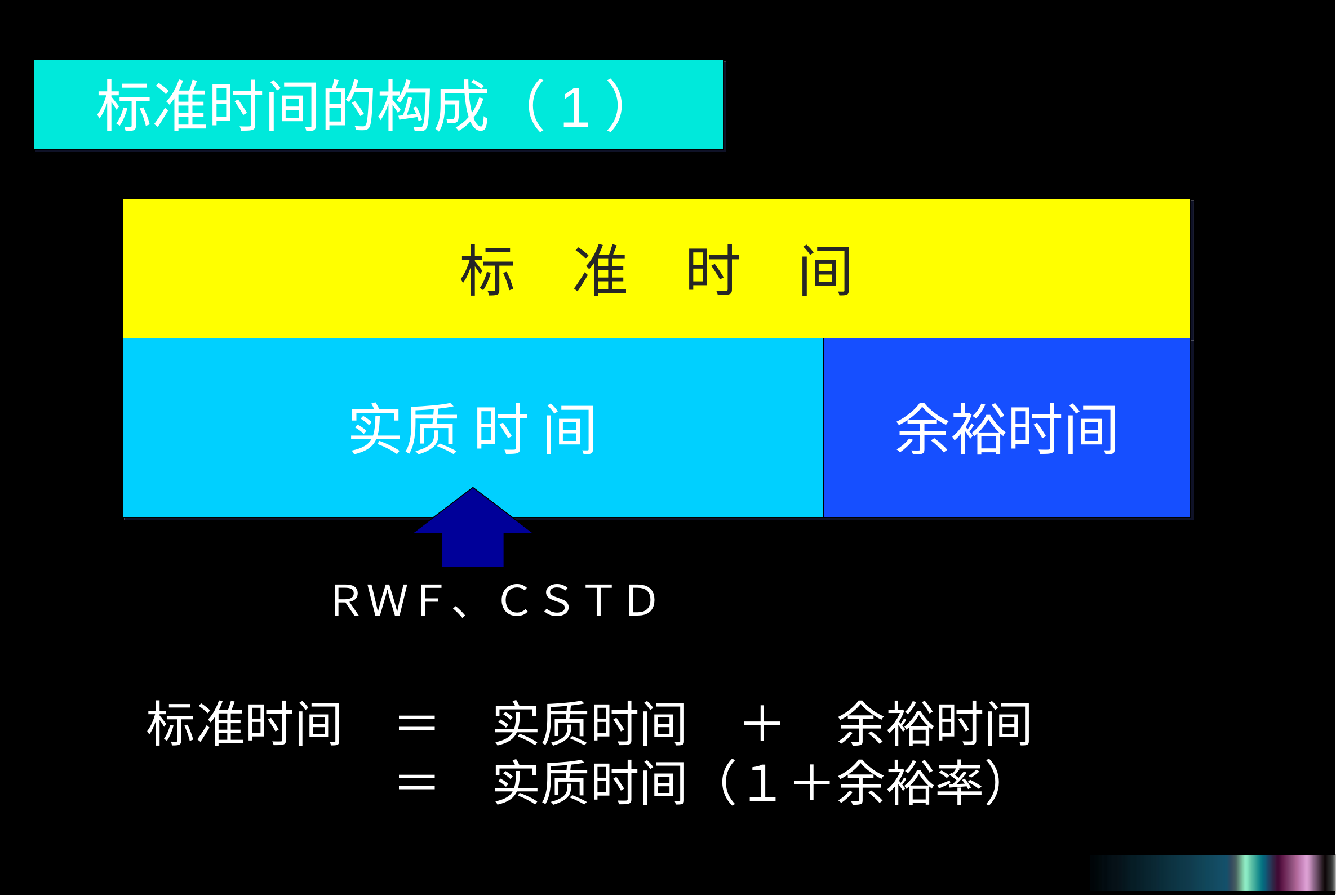

标准时间的构成（1）
标　准　时　间
实质 时 间
余裕时间

ＲＷＦ、ＣＳＴＤ
标准时间　＝　实质时间　＋　余裕时间
　　　　　＝　实质时间（１＋余裕率）